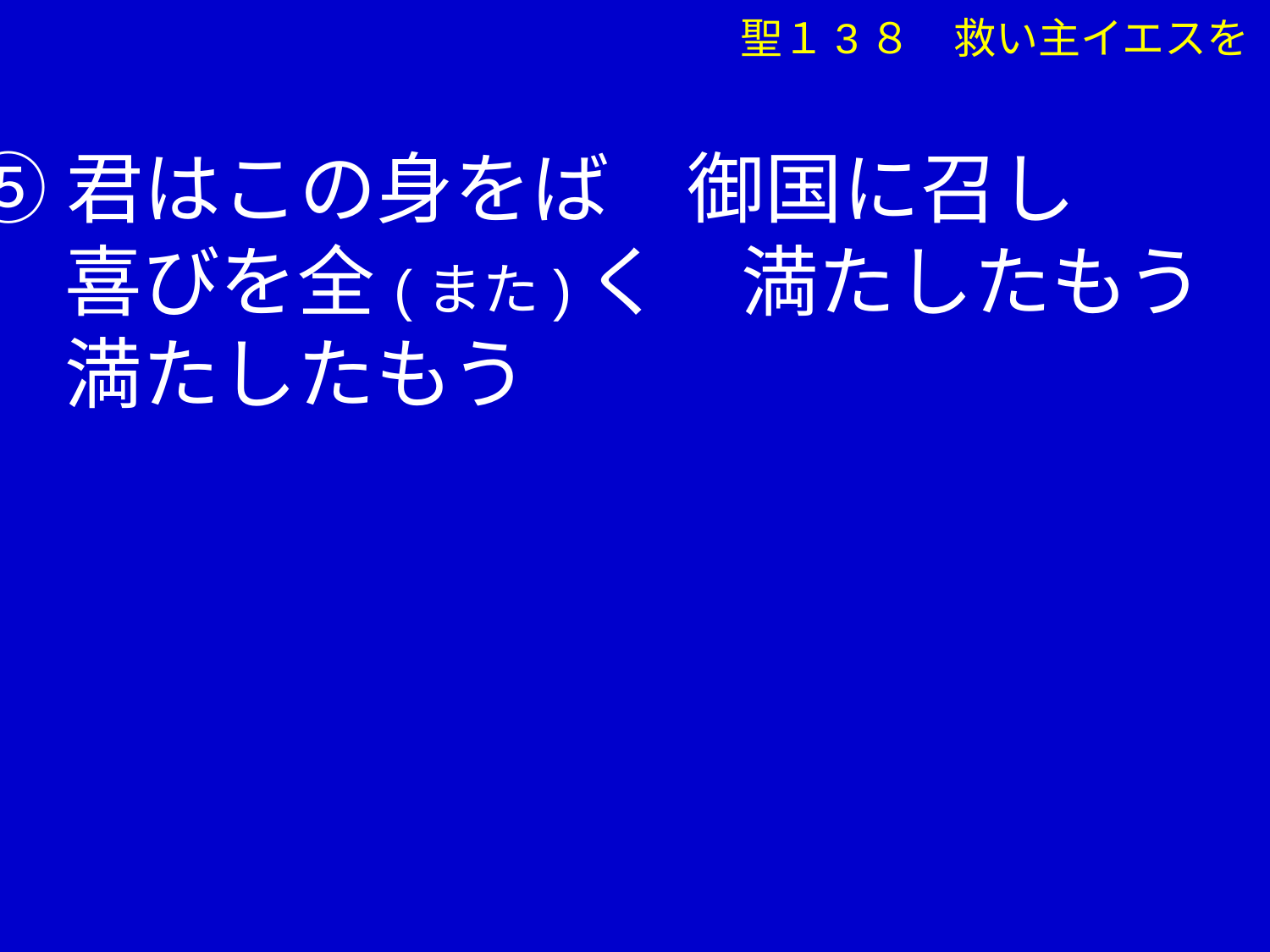

聖１3８　救い主イエスを

⑤君はこの身をば　御国に召し
　 喜びを全(また)く　満たしたもう
　 満たしたもう